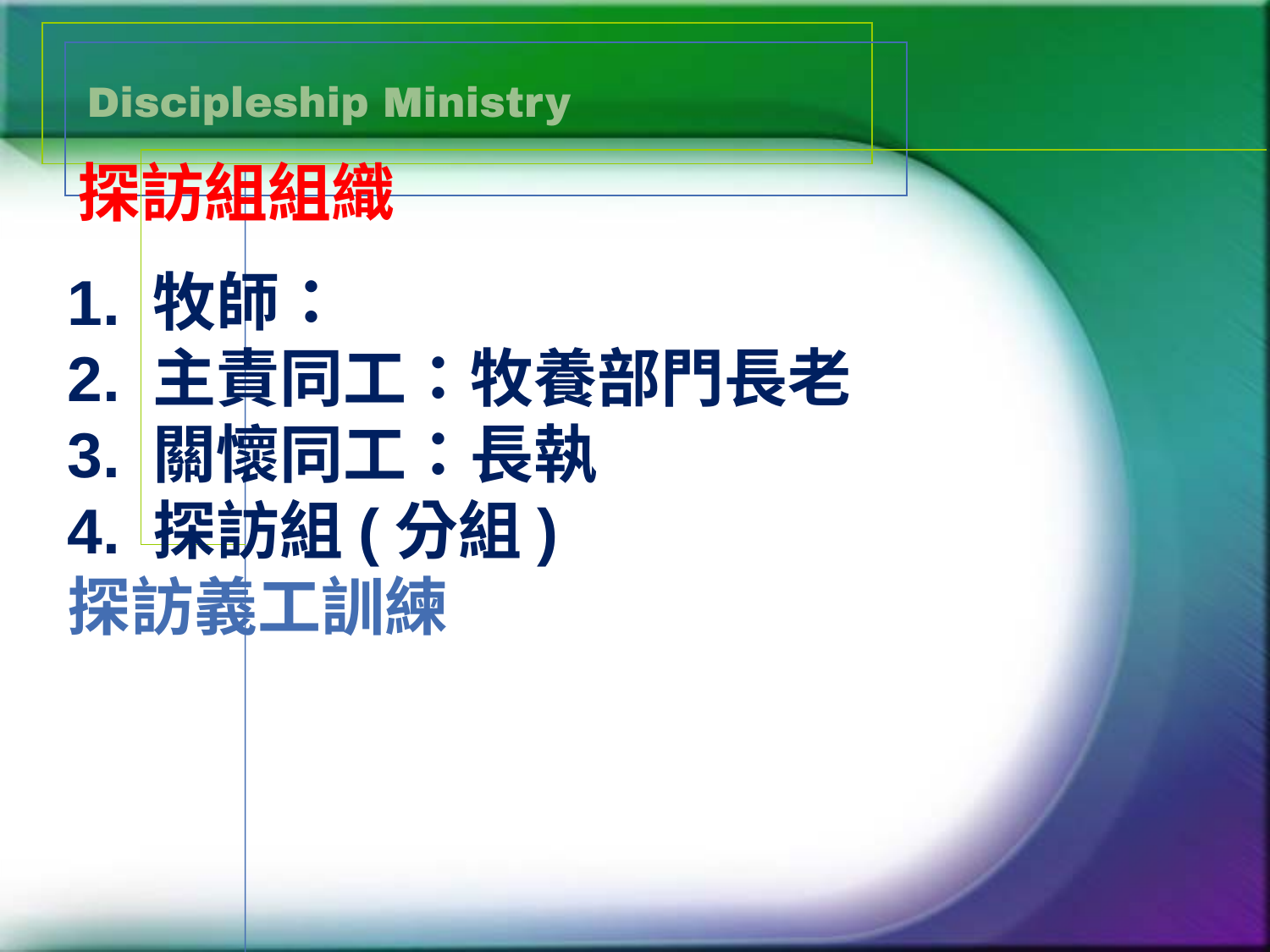

# Discipleship Ministry
探訪組組織
1. 牧師：
2. 主責同工：牧養部門長老
3. 關懷同工：長執
4. 探訪組(分組)
探訪義工訓練